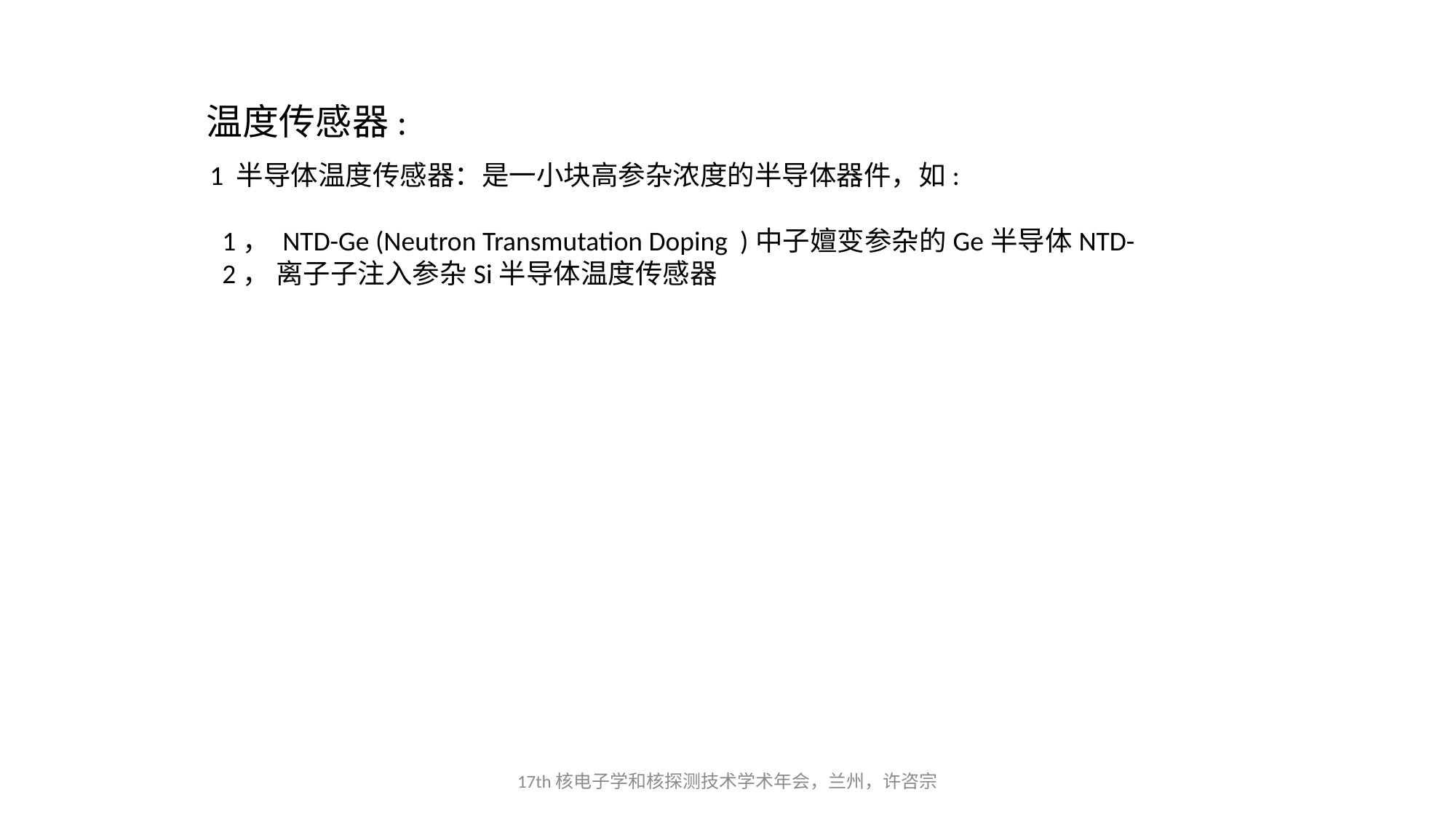

温度传感器:
1 半导体温度传感器：是一小块高参杂浓度的半导体器件，如:

  1， NTD-Ge (Neutron Transmutation Doping  )中子嬗变参杂的Ge半导体NTD-
  2， 离子子注入参杂Si半导体温度传感器
17th核电子学和核探测技术学术年会，兰州，许咨宗